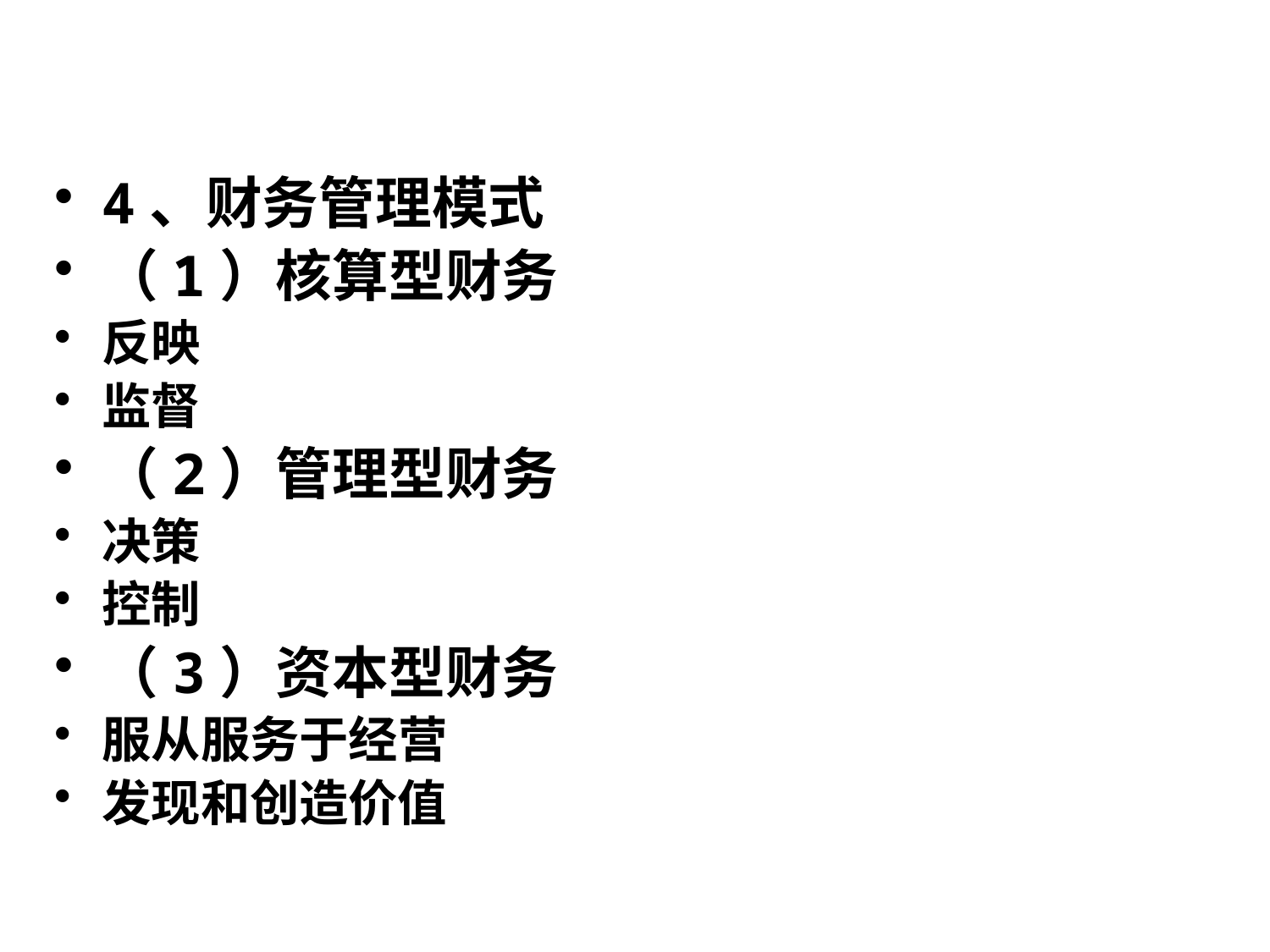

4、财务管理模式
（1）核算型财务
反映
监督
（2）管理型财务
决策
控制
（3）资本型财务
服从服务于经营
发现和创造价值